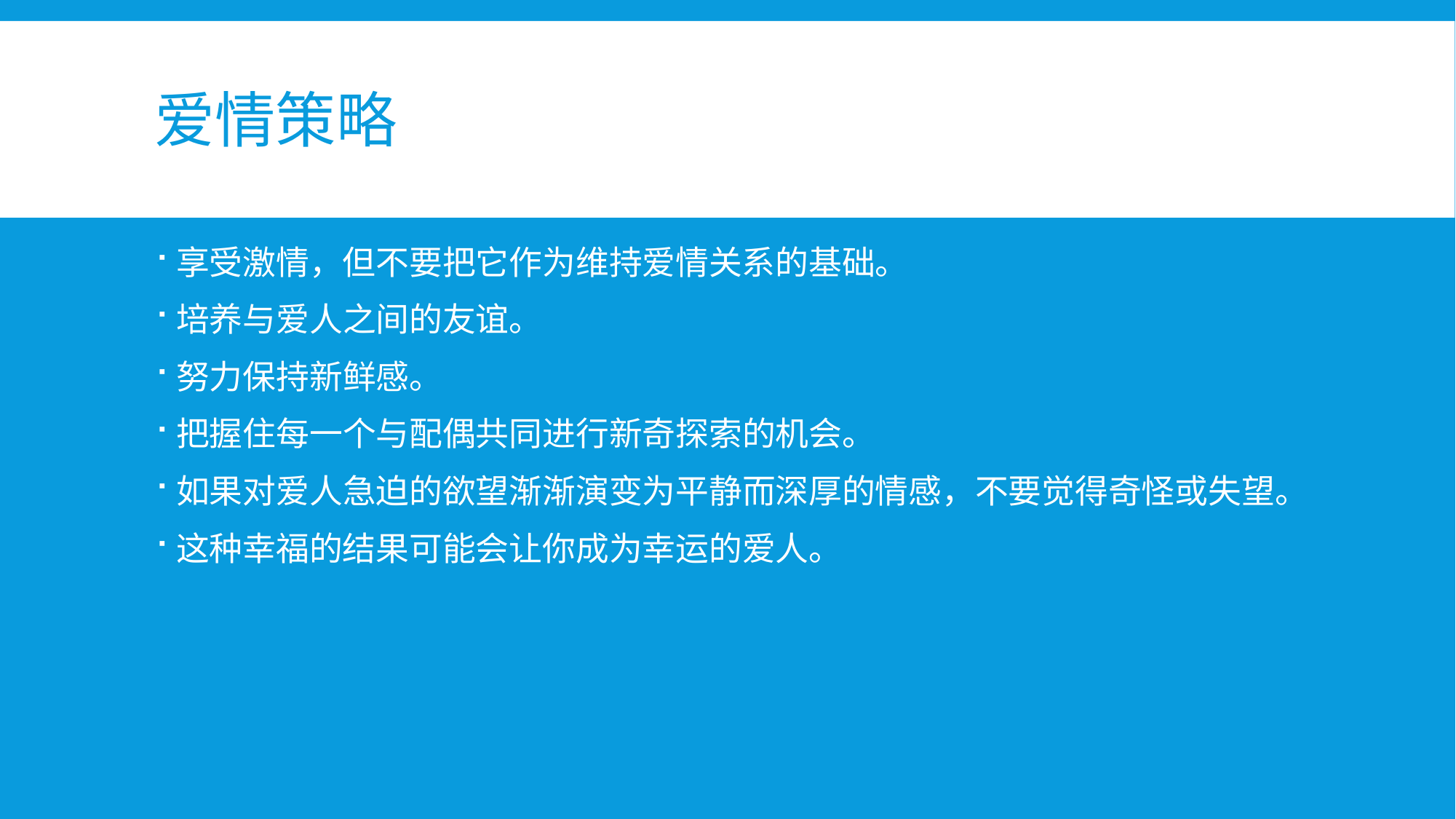

# 爱情策略
享受激情，但不要把它作为维持爱情关系的基础。
培养与爱人之间的友谊。
努力保持新鲜感。
把握住每一个与配偶共同进行新奇探索的机会。
如果对爱人急迫的欲望渐渐演变为平静而深厚的情感，不要觉得奇怪或失望。
这种幸福的结果可能会让你成为幸运的爱人。